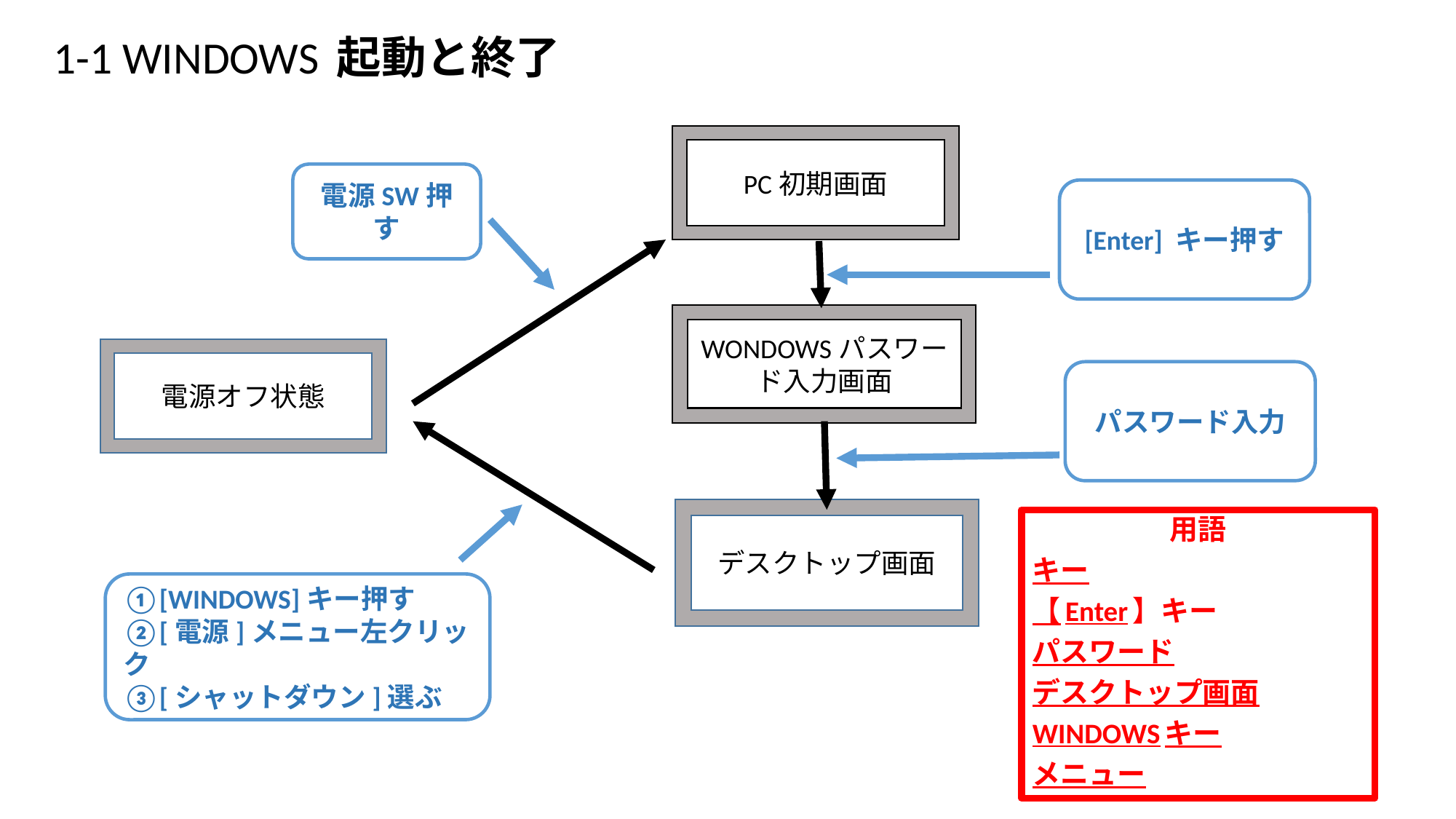

# 1-1 WINDOWS 起動と終了
PC初期画面
電源SW押す
[Enter] キー押す
WONDOWSパスワード入力画面
電源オフ状態
パスワード入力
デスクトップ画面
用語
キー
【Enter】キー
パスワード
デスクトップ画面
WINDOWSキー
メニュー
①[WINDOWS]キー押す
②[電源]メニュー左クリック
③[シャットダウン]選ぶ